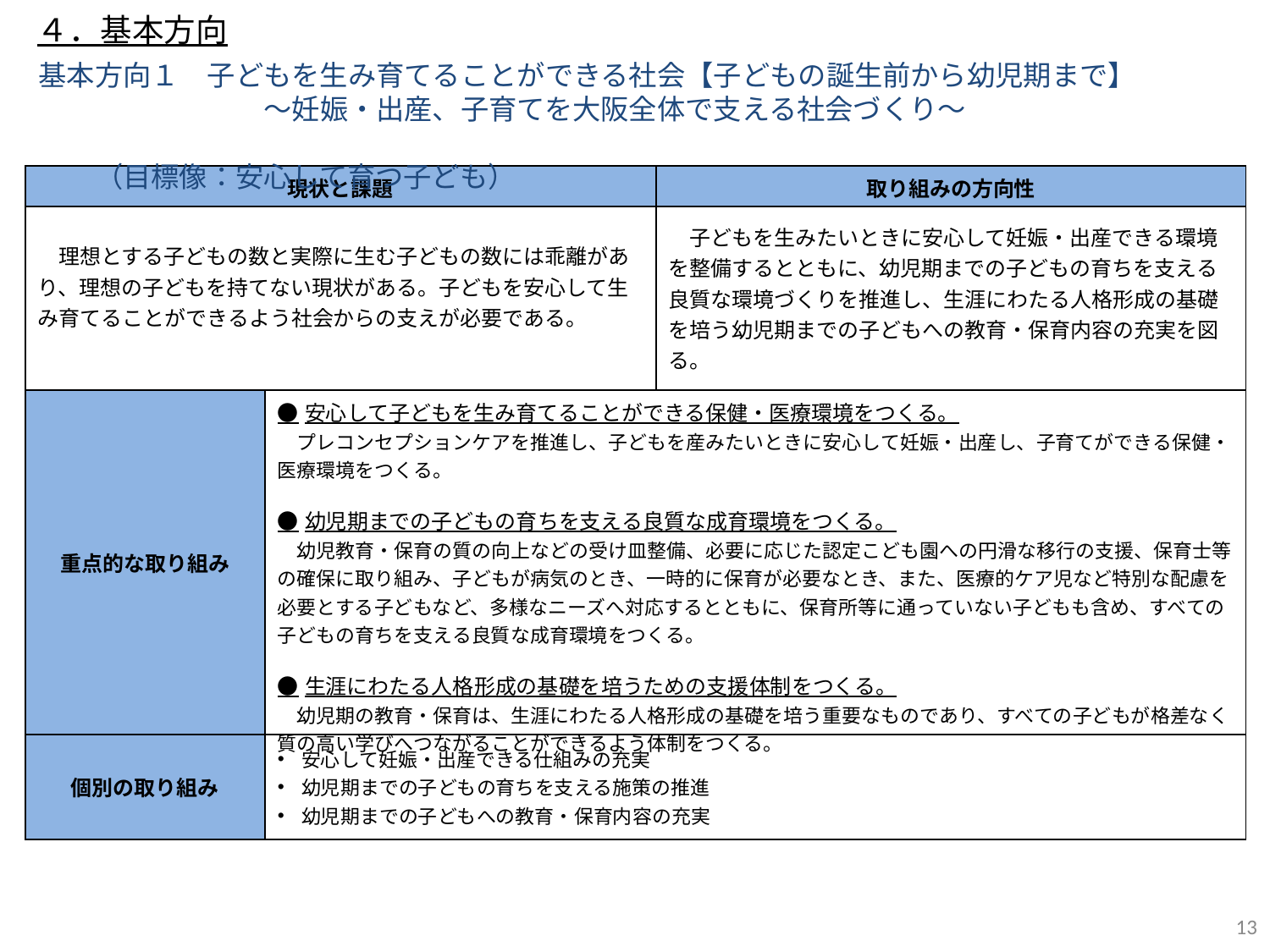

４．基本方向
基本方向１　子どもを生み育てることができる社会【子どもの誕生前から幼児期まで】
　　　　　　　　～妊娠・出産、子育てを大阪全体で支える社会づくり～
　　　　　　　　　　　　　　　　　　　　　　　　　　　　　　　　　　　　　　　　　　　　（目標像：安心して育つ子ども）
| 現状と課題 |  | 取り組みの方向性 |
| --- | --- | --- |
| 理想とする子どもの数と実際に生む子どもの数には乖離があり、理想の子どもを持てない現状がある。子どもを安心して生み育てることができるよう社会からの支えが必要である。 |  | 子どもを生みたいときに安心して妊娠・出産できる環境を整備するとともに、幼児期までの子どもの育ちを支える良質な環境づくりを推進し、生涯にわたる人格形成の基礎を培う幼児期までの子どもへの教育・保育内容の充実を図る。 |
| 重点的な取り組み | ●安心して子どもを生み育てることができる保健・医療環境をつくる。 　プレコンセプションケアを推進し、子どもを産みたいときに安心して妊娠・出産し、子育てができる保健・医療環境をつくる。 ●幼児期までの子どもの育ちを支える良質な成育環境をつくる。 　幼児教育・保育の質の向上などの受け皿整備、必要に応じた認定こども園への円滑な移行の支援、保育士等の確保に取り組み、子どもが病気のとき、一時的に保育が必要なとき、また、医療的ケア児など特別な配慮を必要とする子どもなど、多様なニーズへ対応するとともに、保育所等に通っていない子どもも含め、すべての子どもの育ちを支える良質な成育環境をつくる。 ●生涯にわたる人格形成の基礎を培うための支援体制をつくる。 　幼児期の教育・保育は、生涯にわたる人格形成の基礎を培う重要なものであり、すべての子どもが格差なく質の高い学びへつながることができるよう体制をつくる。 |  |
| 個別の取り組み | 安心して妊娠・出産できる仕組みの充実 幼児期までの子どもの育ちを支える施策の推進 幼児期までの子どもへの教育・保育内容の充実 |  |
13